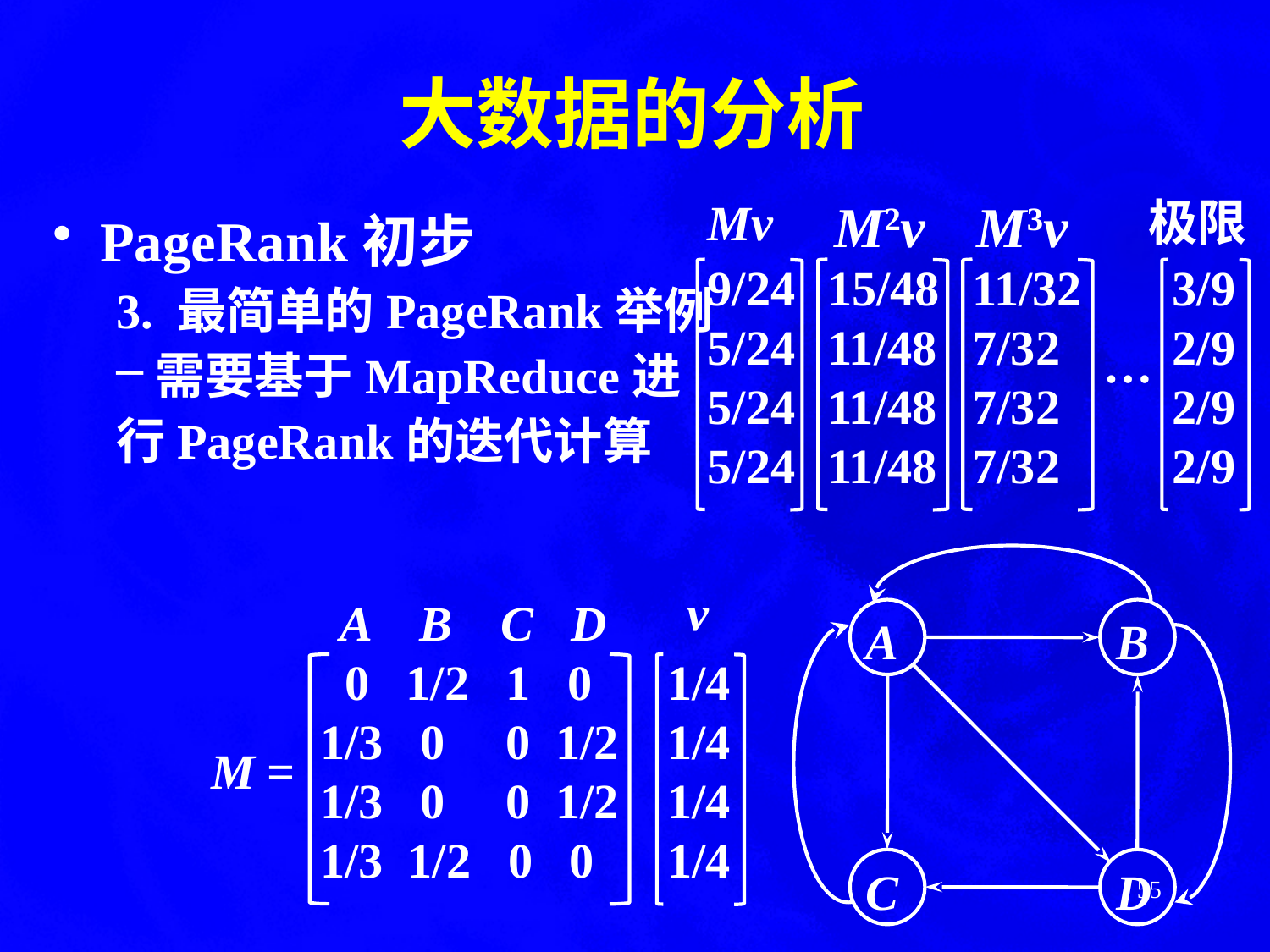

# 大数据的分析
Mv
M2v
M3v
极限
9/24
5/24
5/24
5/24

15/48
11/48
11/48
11/48

11/32
7/32
7/32
7/32

3/9
2/9
2/9
2/9

…
PageRank初步
3. 最简单的PageRank举例
需要基于MapReduce进
行PageRank的迭代计算

A
B
C
D

v
A    B    C   D
  0   1/2   1   0
1/3   0     0  1/2
1/3   0     0  1/2
1/3  1/2   0   0

M =
1/4
1/4
1/4
1/4

55